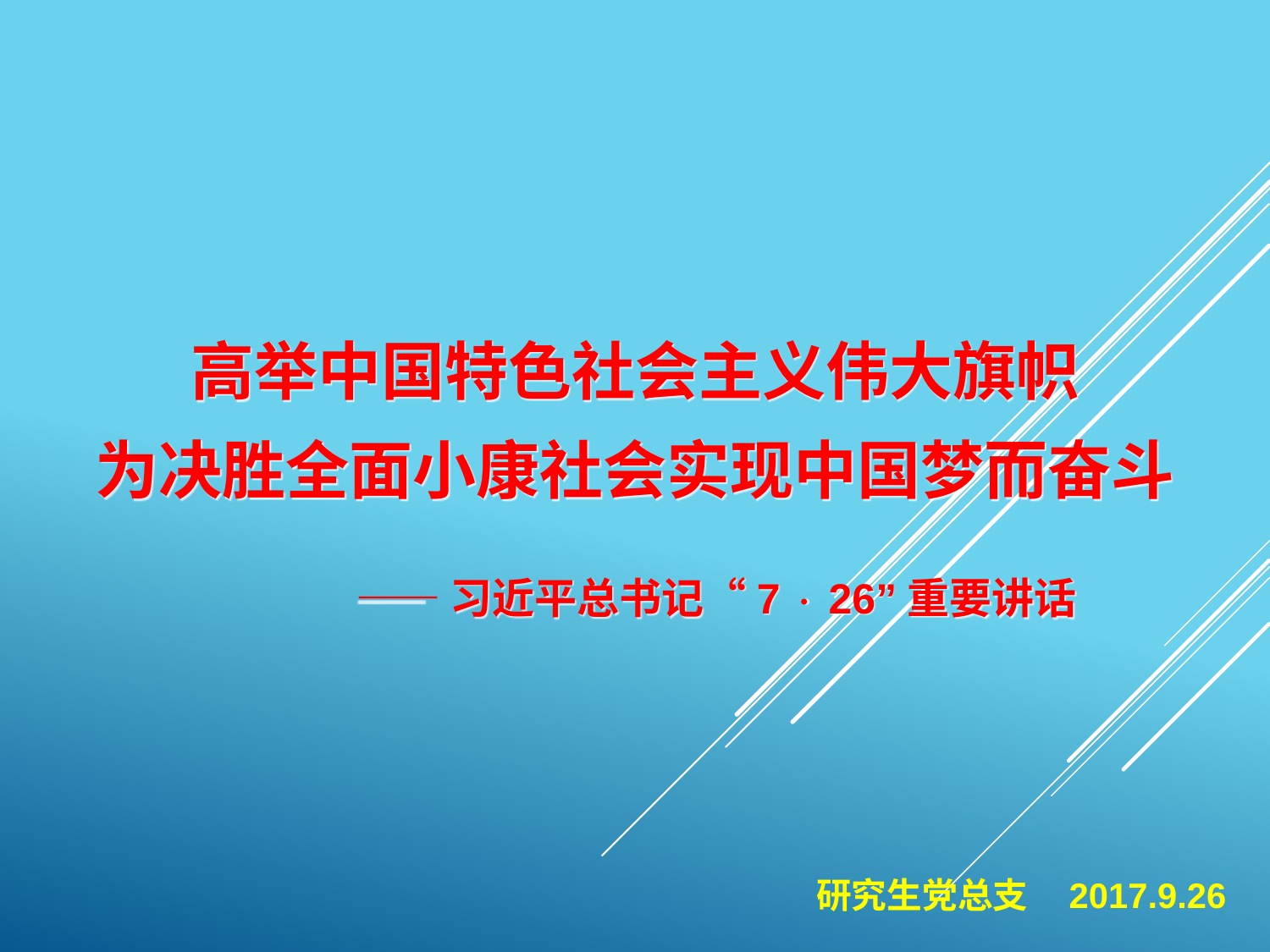

高举中国特色社会主义伟大旗帜
为决胜全面小康社会实现中国梦而奋斗
                 ——习近平总书记“7 ⋅ 26”重要讲话
研究生党总支    2017.9.26